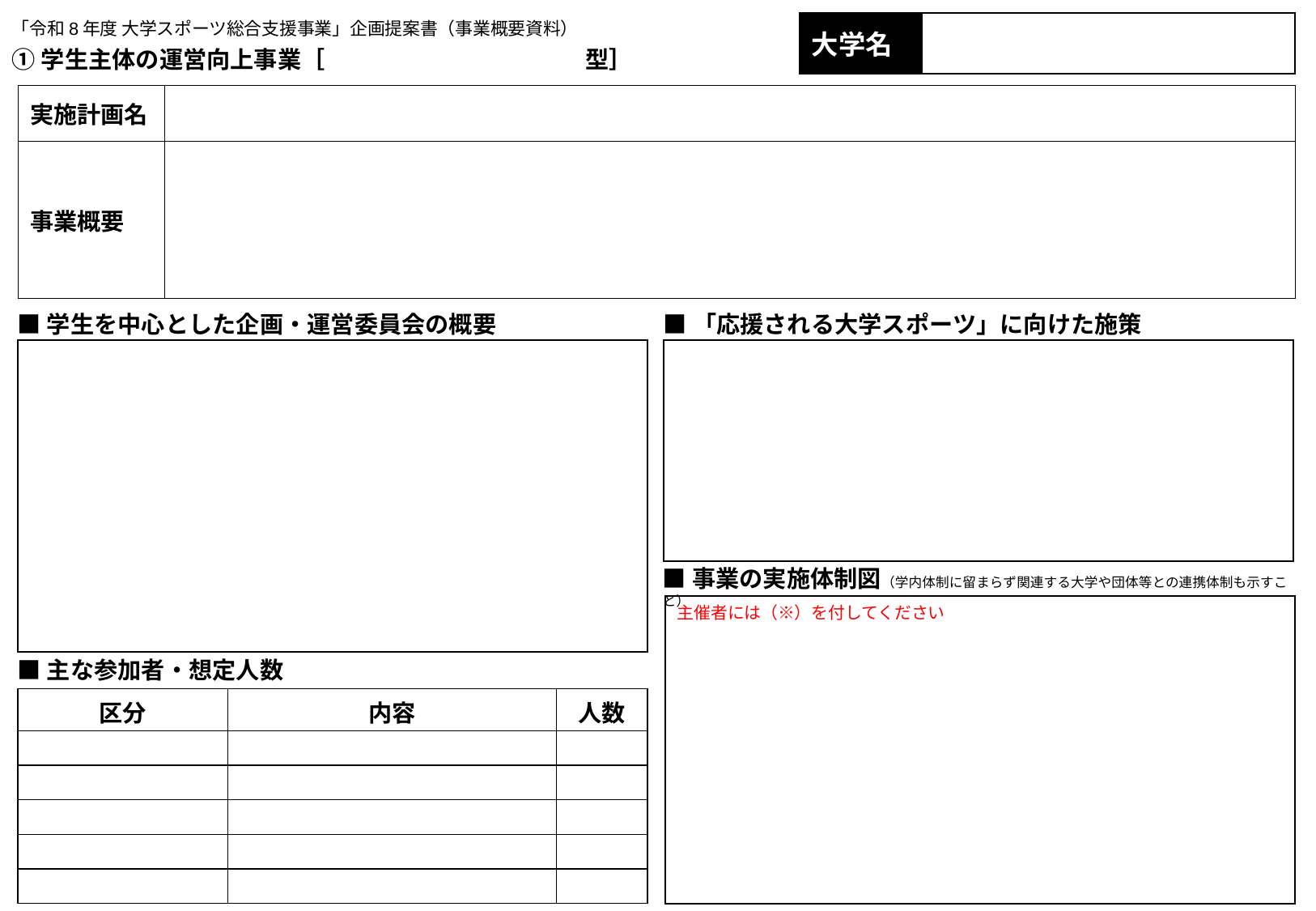

「令和8年度 大学スポーツ総合支援事業」企画提案書（事業概要資料）

①学生主体の運営向上事業［　　　　　　　　　　　型］
| 大学名 |  |
| --- | --- |
| 実施計画名 |  |
| --- | --- |
| 事業概要 |  |
■学生を中心とした企画・運営委員会の概要
■「応援される大学スポーツ」に向けた施策

■事業の実施体制図（学内体制に留まらず関連する大学や団体等との連携体制も示すこと）
主催者には（※）を付してください
■主な参加者・想定人数
| 区分 | 内容 | 人数 |
| --- | --- | --- |
|  |  |  |
|  |  |  |
|  |  |  |
|  |  |  |
|  |  |  |